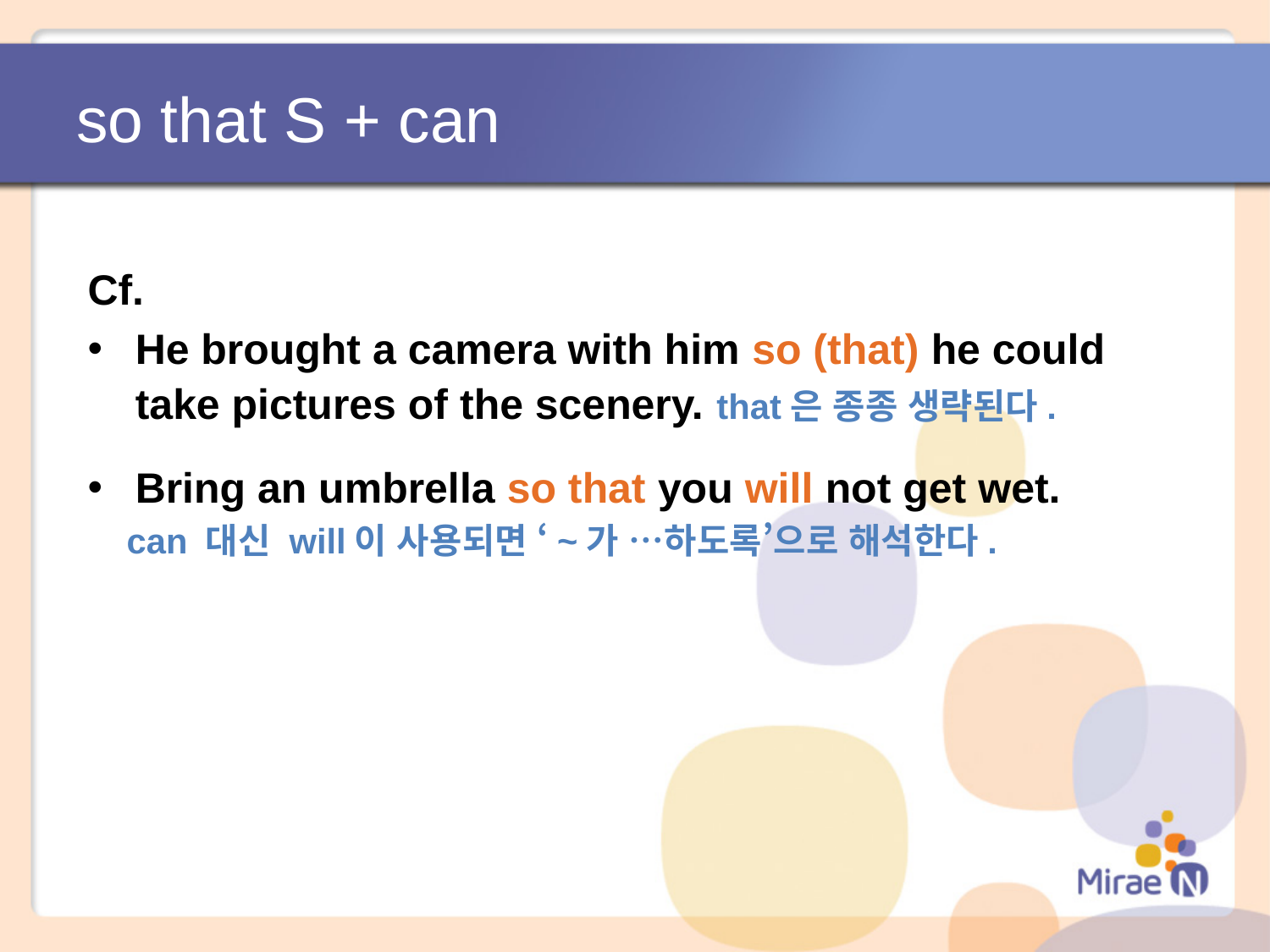

so that S + can
Cf.
He brought a camera with him so (that) he could take pictures of the scenery. that은 종종 생략된다.

Bring an umbrella so that you will not get wet.
    can 대신 will이 사용되면 ‘~가 …하도록’으로 해석한다.